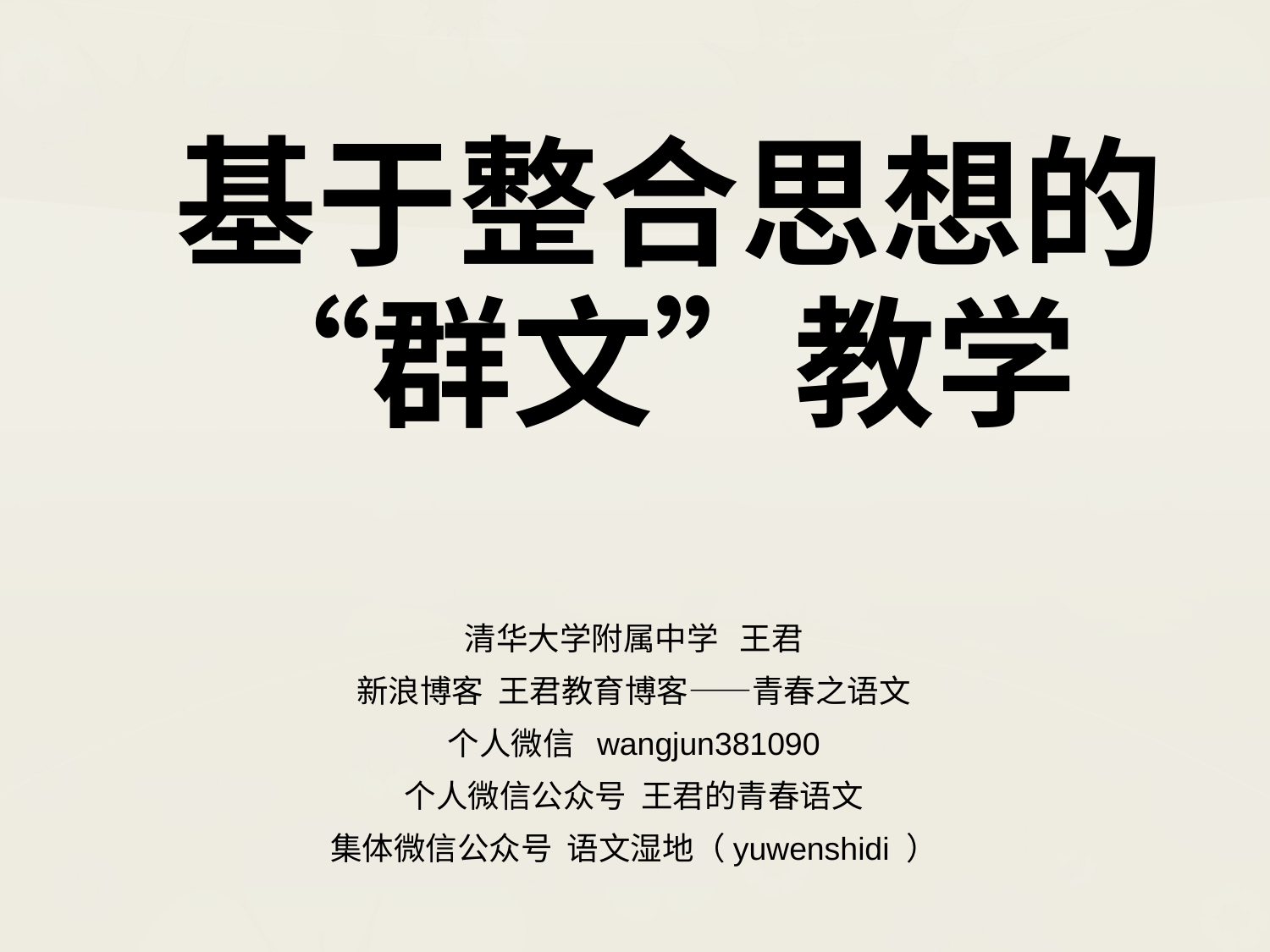

# 基于整合思想的“群文”教学
清华大学附属中学   王君
新浪博客  王君教育博客——青春之语文
个人微信  wangjun381090
个人微信公众号  王君的青春语文
集体微信公众号  语文湿地（yuwenshidi ）